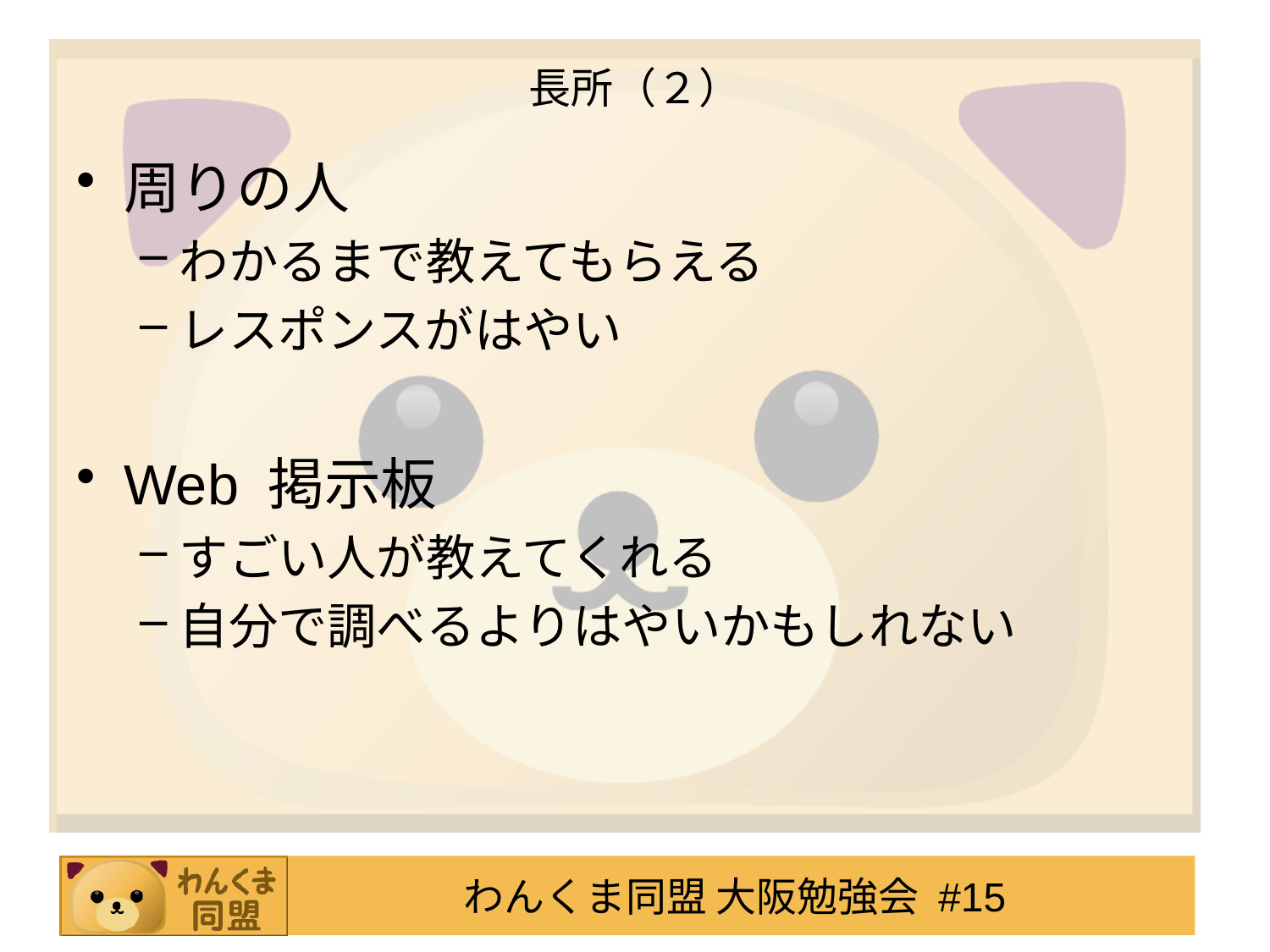

# 長所（２）
周りの人
わかるまで教えてもらえる
レスポンスがはやい

Web 掲示板
すごい人が教えてくれる
自分で調べるよりはやいかもしれない